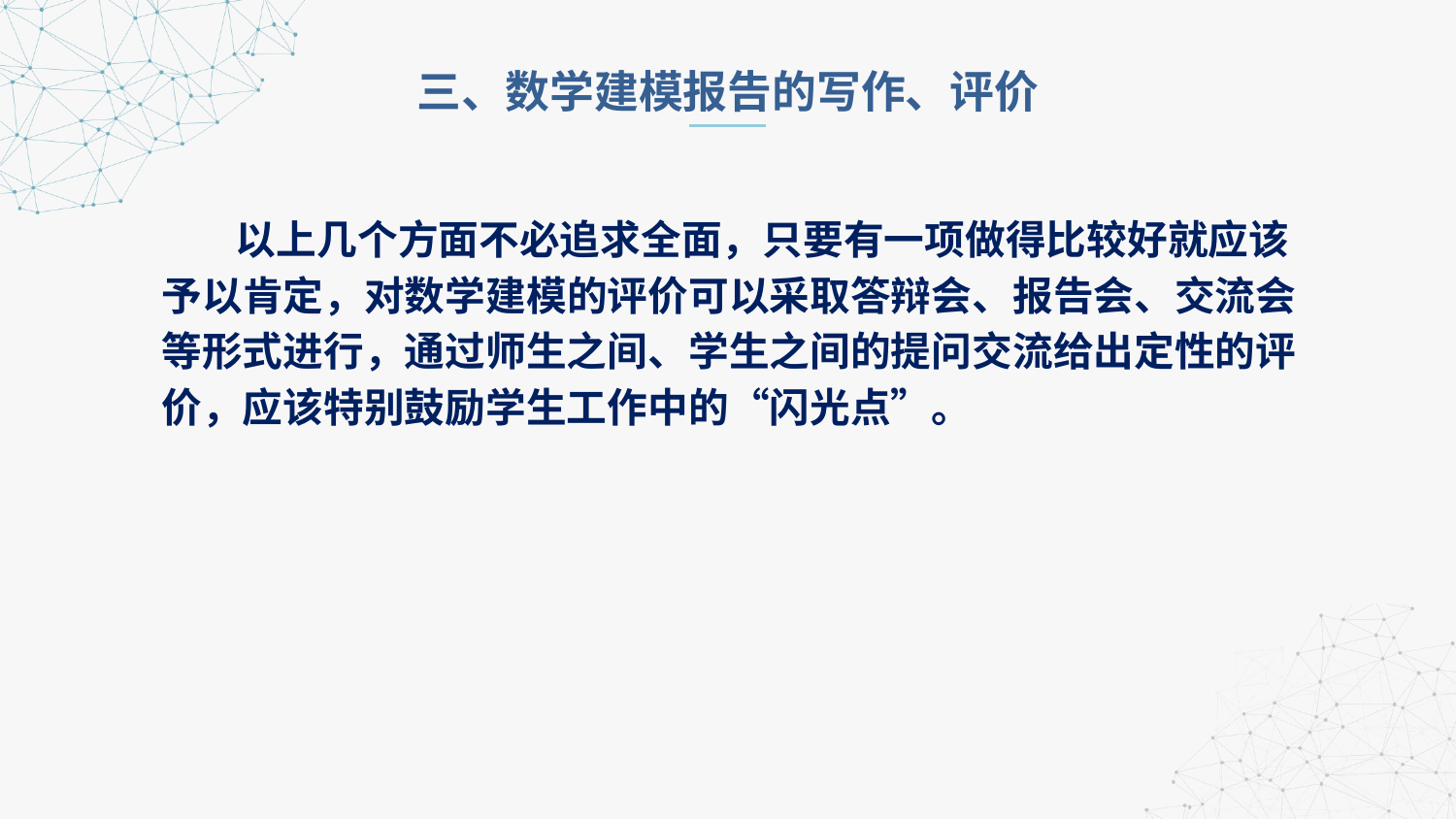

三、数学建模报告的写作、评价
       以上几个方面不必追求全面，只要有一项做得比较好就应该予以肯定，对数学建模的评价可以采取答辩会、报告会、交流会等形式进行，通过师生之间、学生之间的提问交流给出定性的评价，应该特别鼓励学生工作中的“闪光点”。